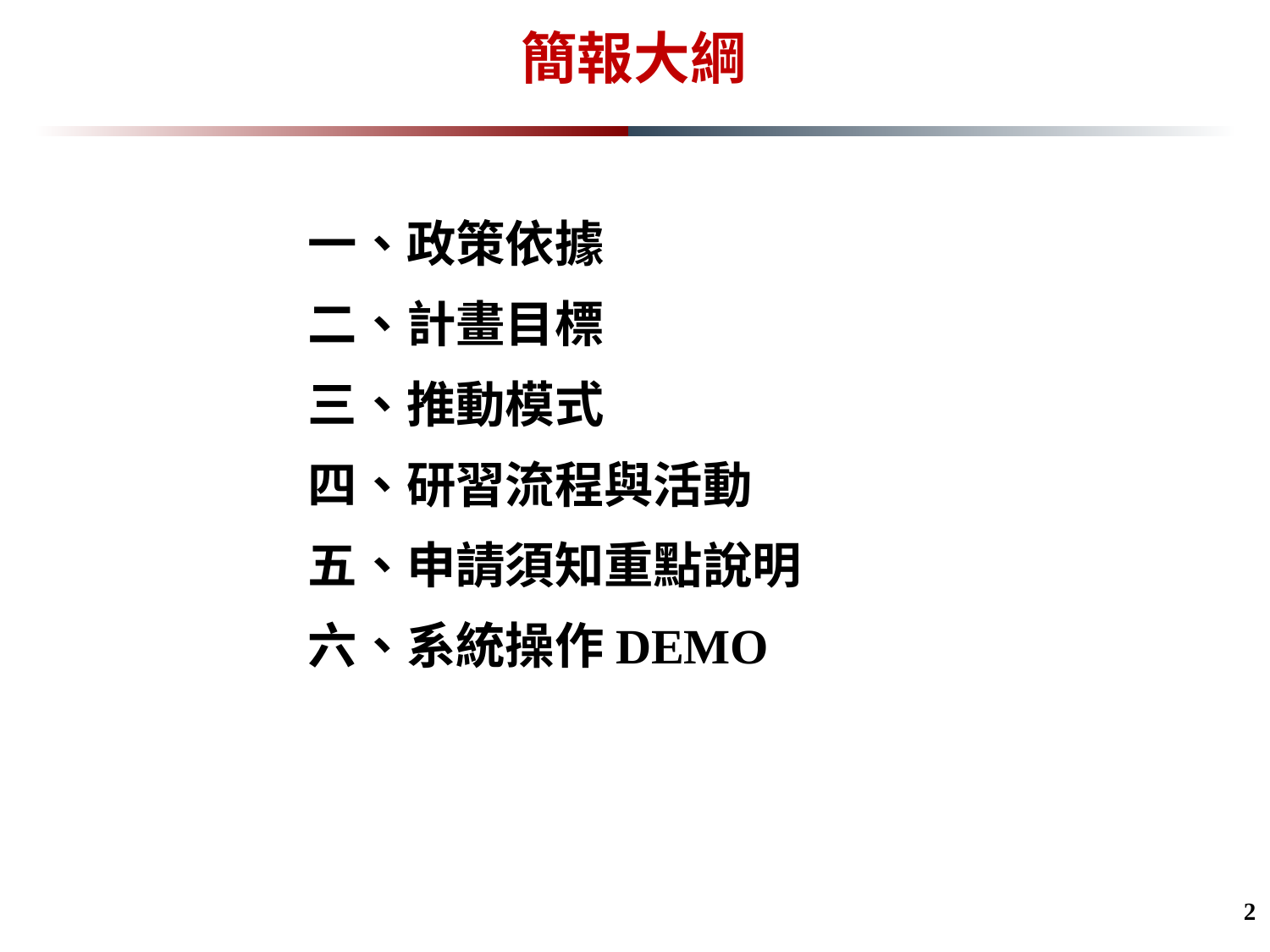

簡報大綱
一、政策依據
二、計畫目標
三、推動模式
四、研習流程與活動
五、申請須知重點說明
六、系統操作DEMO